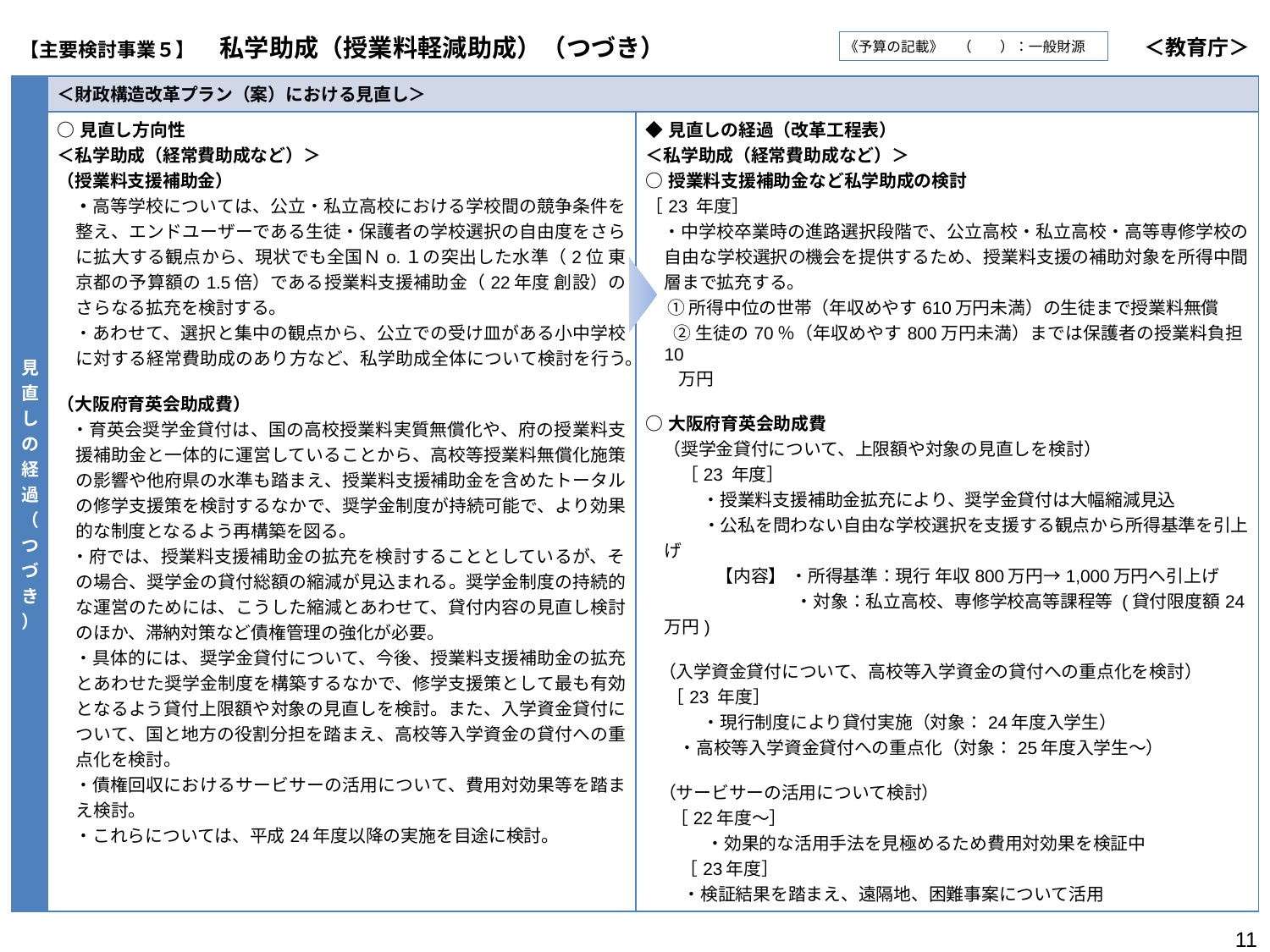

| 【主要検討事業５】　私学助成（授業料軽減助成）（つづき） | ＜教育庁＞ |
| --- | --- |
《予算の記載》　（　　）：一般財源
| 見直しの経過（つづき） | ＜財政構造改革プラン（案）における見直し＞ |  |
| --- | --- | --- |
|  | ○見直し方向性 ＜私学助成（経常費助成など）＞ （授業料支援補助金） 　・高等学校については、公立・私立高校における学校間の競争条件を整え、エンドユーザーである生徒・保護者の学校選択の自由度をさらに拡大する観点から、現状でも全国Ｎo.１の突出した水準（2位 東京都の予算額の1.5倍）である授業料支援補助金（22年度 創設）のさらなる拡充を検討する。 　・あわせて、選択と集中の観点から、公立での受け皿がある小中学校に対する経常費助成のあり方など、私学助成全体について検討を行う。 （大阪府育英会助成費） ・育英会奨学金貸付は、国の高校授業料実質無償化や、府の授業料支援補助金と一体的に運営していることから、高校等授業料無償化施策の影響や他府県の水準も踏まえ、授業料支援補助金を含めたトータルの修学支援策を検討するなかで、奨学金制度が持続可能で、より効果的な制度となるよう再構築を図る。 ・府では、授業料支援補助金の拡充を検討することとしているが、その場合、奨学金の貸付総額の縮減が見込まれる。奨学金制度の持続的な運営のためには、こうした縮減とあわせて、貸付内容の見直し検討のほか、滞納対策など債権管理の強化が必要。 　・具体的には、奨学金貸付について、今後、授業料支援補助金の拡充とあわせた奨学金制度を構築するなかで、修学支援策として最も有効となるよう貸付上限額や対象の見直しを検討。また、入学資金貸付について、国と地方の役割分担を踏まえ、高校等入学資金の貸付への重点化を検討。 　・債権回収におけるサービサーの活用について、費用対効果等を踏まえ検討。 　・これらについては、平成24年度以降の実施を目途に検討。 | ◆見直しの経過（改革工程表） ＜私学助成（経常費助成など）＞ ○授業料支援補助金など私学助成の検討 ［23 年度］ 　・中学校卒業時の進路選択段階で、公立高校・私立高校・高等専修学校の自由な学校選択の機会を提供するため、授業料支援の補助対象を所得中間層まで拡充する。 　 ① 所得中位の世帯（年収めやす610万円未満）の生徒まで授業料無償 　② 生徒の70％（年収めやす800万円未満）までは保護者の授業料負担10 万円 ○大阪府育英会助成費 　（奨学金貸付について、上限額や対象の見直しを検討） 　　［23 年度］ 　　　 ・授業料支援補助金拡充により、奨学金貸付は大幅縮減見込 　　　 ・公私を問わない自由な学校選択を支援する観点から所得基準を引上げ 　　　　【内容】 ・所得基準：現行 年収800万円→1,000万円へ引上げ 　　　　　　　　 ・対象：私立高校、専修学校高等課程等 (貸付限度額24万円) （入学資金貸付について、高校等入学資金の貸付への重点化を検討） ［23 年度］ 　　　 ・現行制度により貸付実施（対象：24年度入学生） ・高校等入学資金貸付への重点化（対象：25年度入学生～） （サービサーの活用について検討） ［22年度～］ 　　　 ・効果的な活用手法を見極めるため費用対効果を検証中 　 ［23年度］ ・検証結果を踏まえ、遠隔地、困難事案について活用 |

11